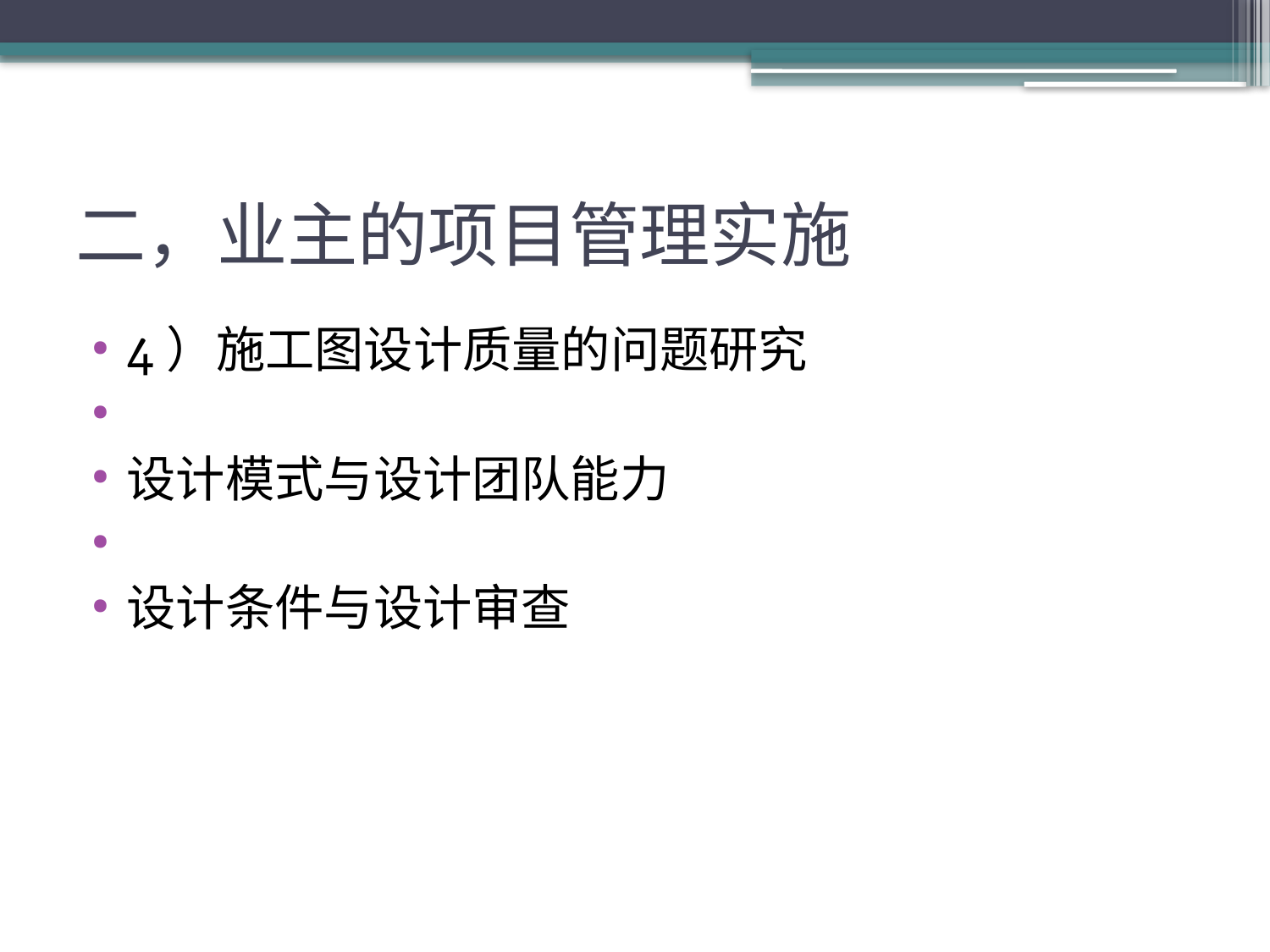

# 二，业主的项目管理实施
4）施工图设计质量的问题研究

设计模式与设计团队能力

设计条件与设计审查